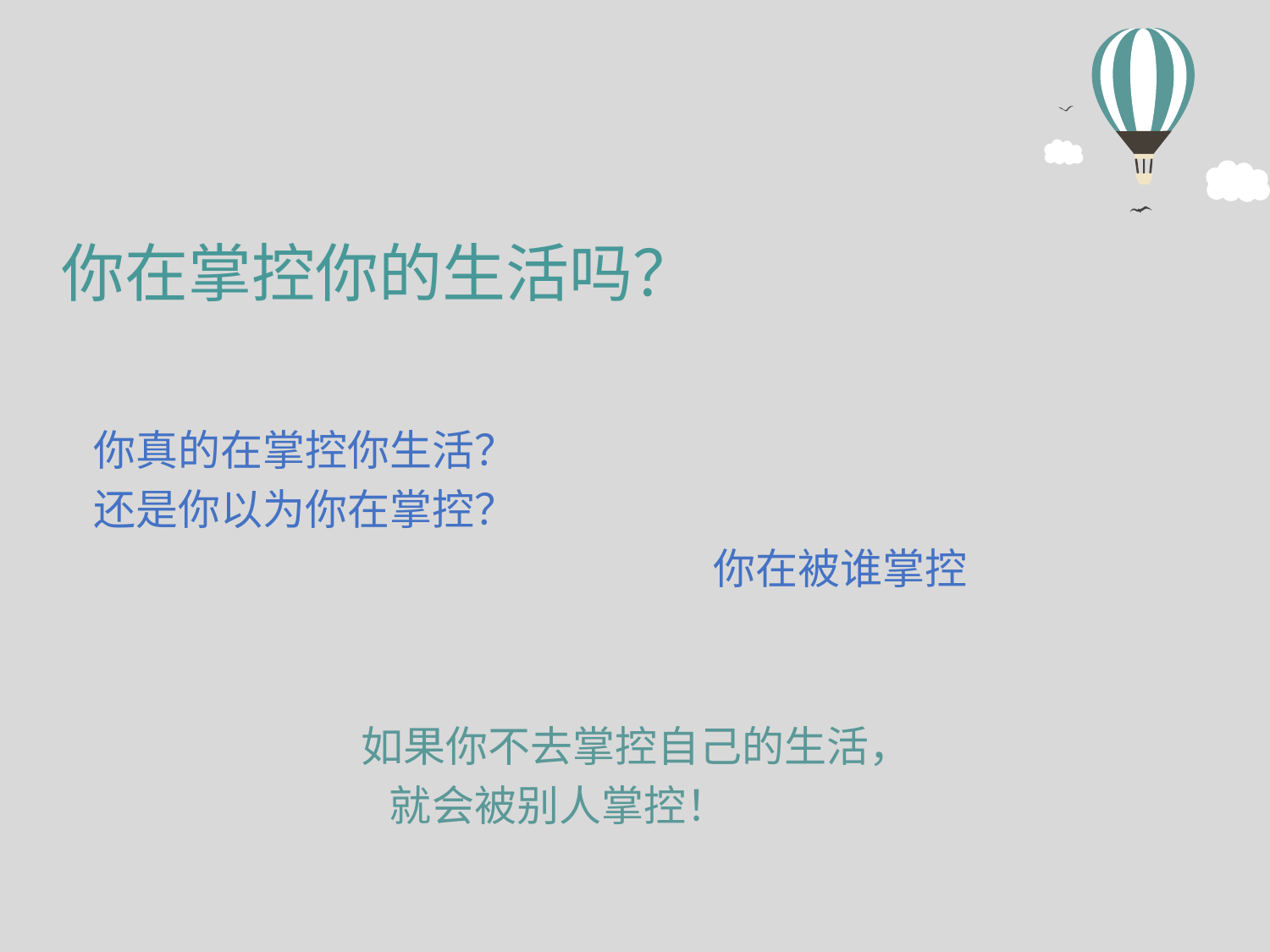

# 你在掌控你的生活吗？

你真的在掌控你生活？
还是你以为你在掌控？
                                                                你在被谁掌控

                           如果你不去掌控自己的生活，
                              就会被别人掌控！